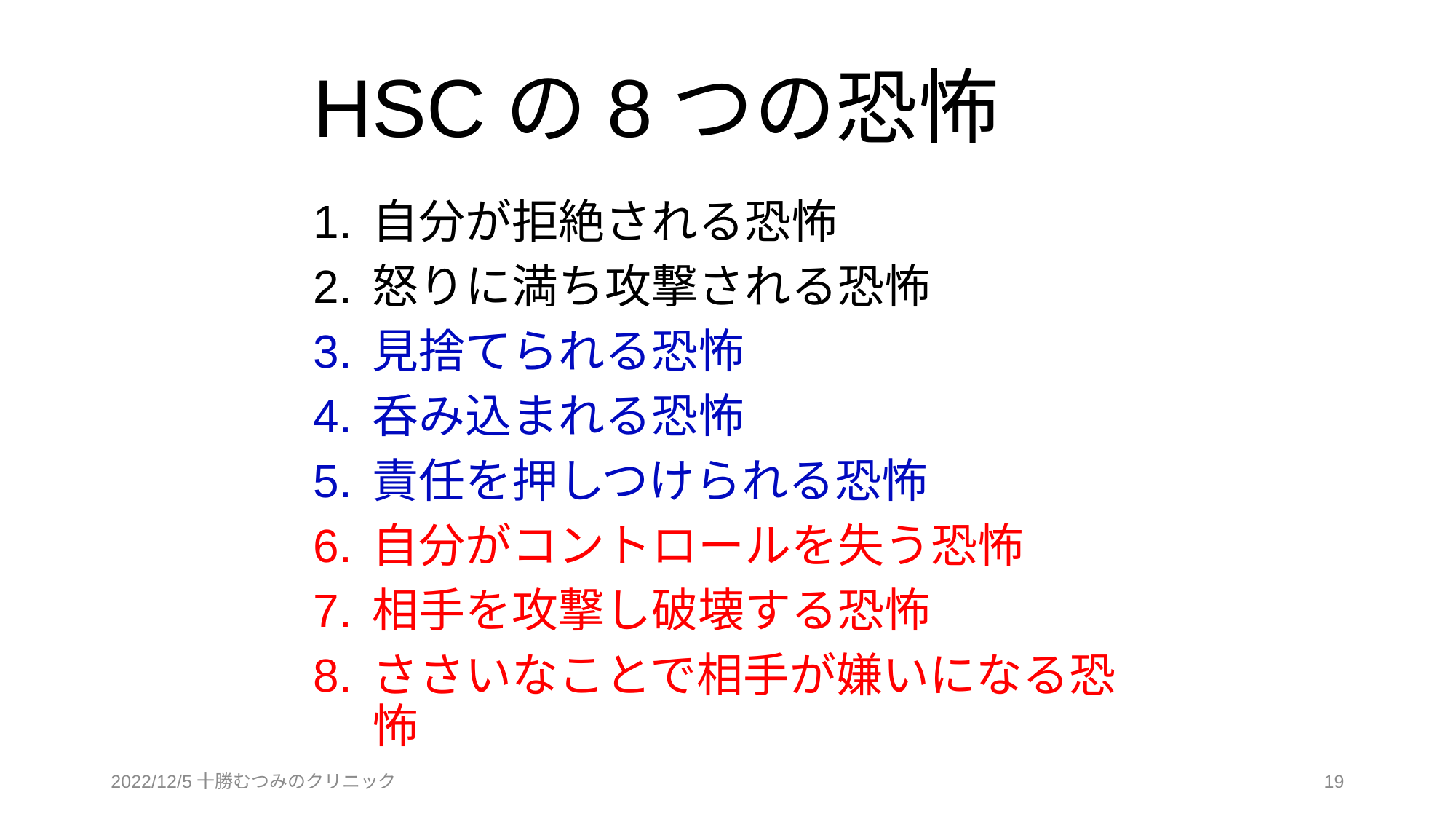

HSCの8つの恐怖
自分が拒絶される恐怖
怒りに満ち攻撃される恐怖
見捨てられる恐怖
呑み込まれる恐怖
責任を押しつけられる恐怖
自分がコントロールを失う恐怖
相手を攻撃し破壊する恐怖
ささいなことで相手が嫌いになる恐怖
2022/12/5十勝むつみのクリニック
19